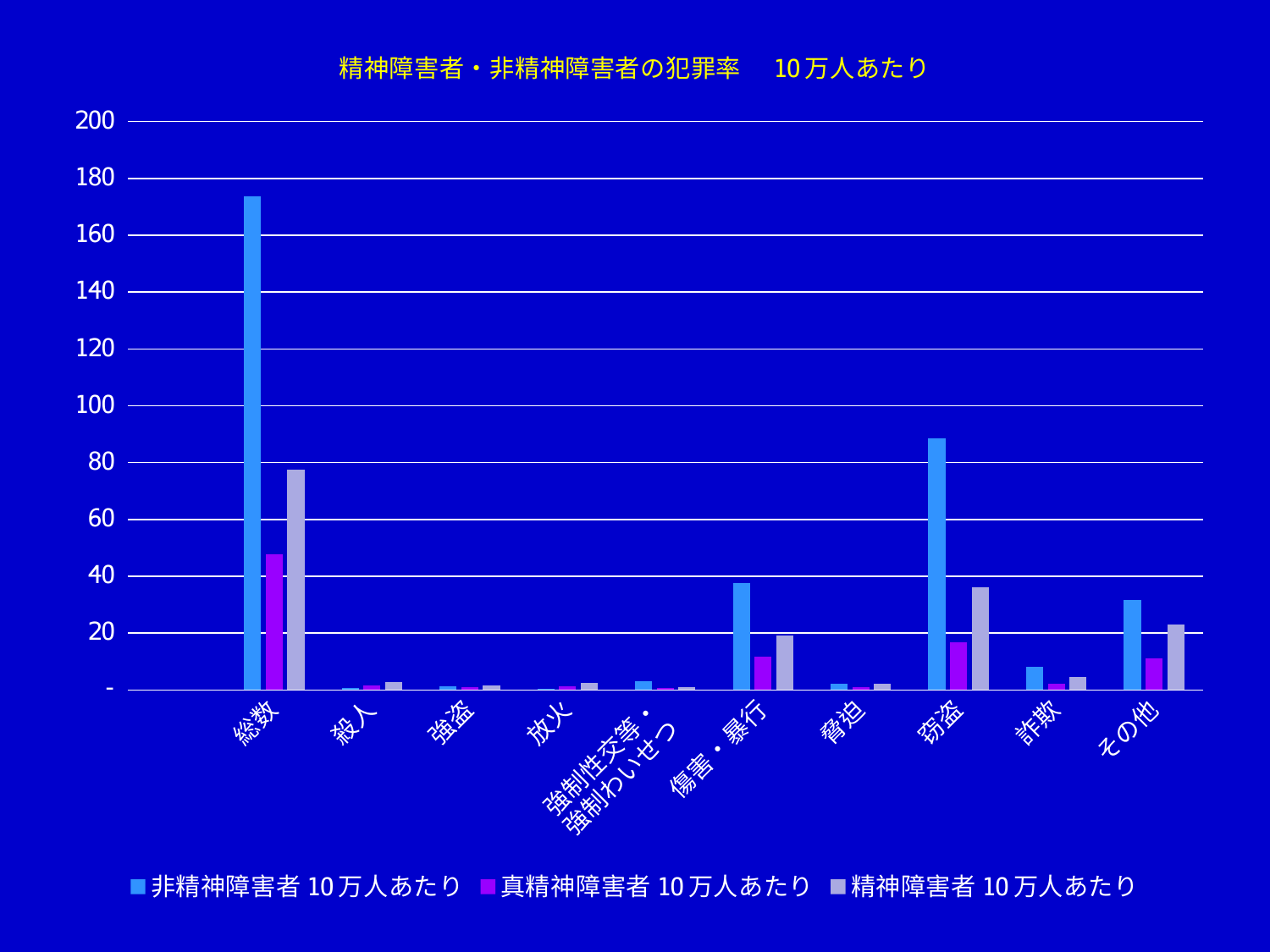

### Chart: 精神障害者・非精神障害者の犯罪率　10万人あたり

| Category | 非精神障害者10万人あたり | 真精神障害者10万人あたり | 精神障害者10万人あたり |
|---|---|---|---|
|  | None | None | None |
| 総数 | 173.55983606557376 | 47.666666666666664 | 77.61904761904762 |
| 殺人 | 0.6204918032786885 | 1.619047619047619 | 2.7857142857142856 |
| 強盗 | 1.3442622950819672 | 1.0 | 1.5238095238095237 |
| 放火 | 0.3860655737704918 | 1.3571428571428572 | 2.5714285714285716 |
| 強制性交等・
強制わいせつ | 3.037704918032787 | 0.7857142857142857 | 0.9761904761904762 |
| 傷害・暴行 | 37.59672131147541 | 11.714285714285714 | 19.214285714285715 |
| 脅迫 | 2.230327868852459 | 1.119047619047619 | 2.0714285714285716 |
| 窃盗 | 88.59508196721312 | 16.833333333333332 | 36.0 |
| 詐欺 | 8.01639344262295 | 2.1904761904761907 | 4.625 |
| その他 | 31.7327868852459 | 11.047619047619047 | 23.0 |